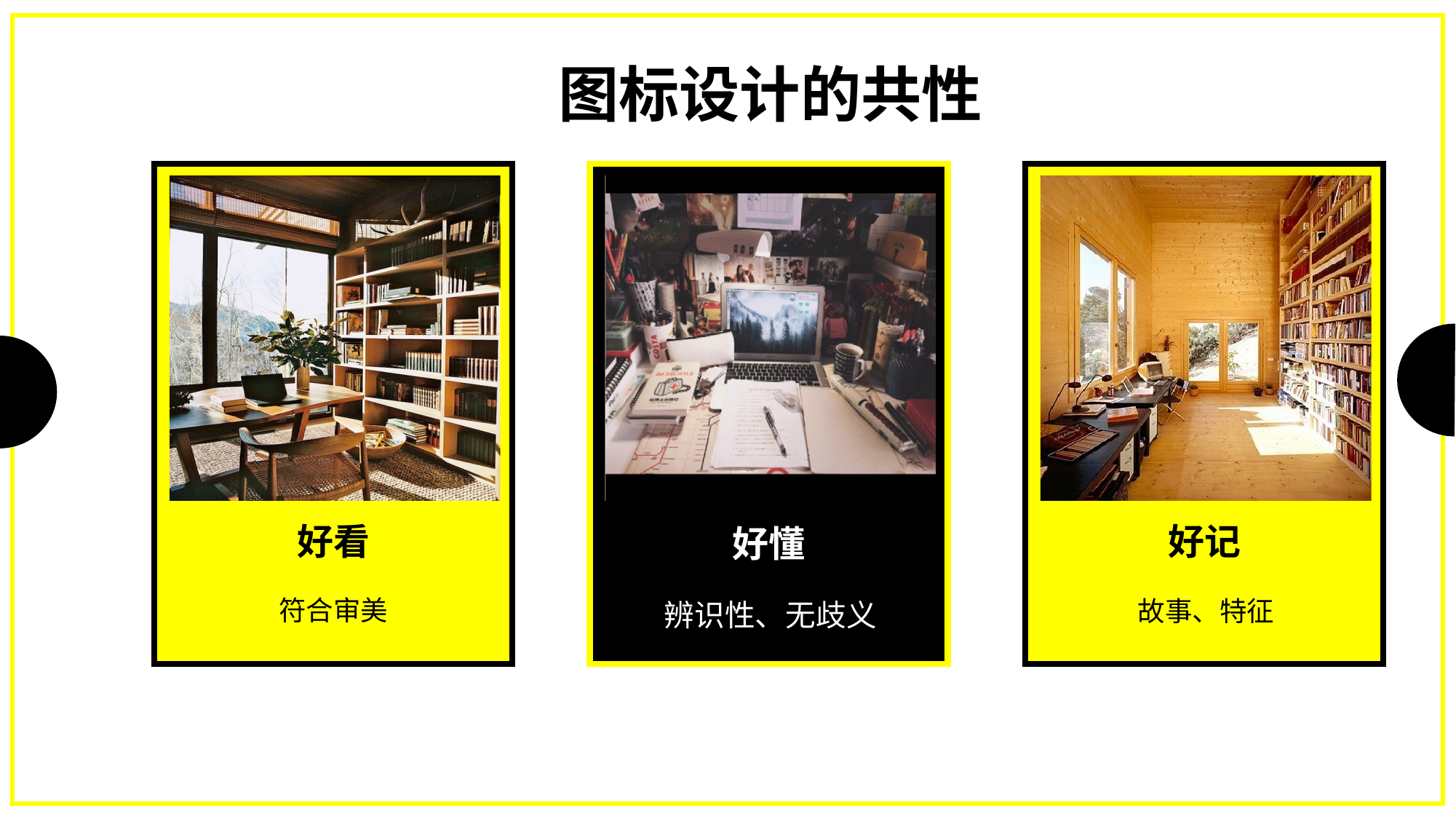

图标设计的共性

好看
符合审美
好记
故事、特征
好懂
辨识性、无歧义